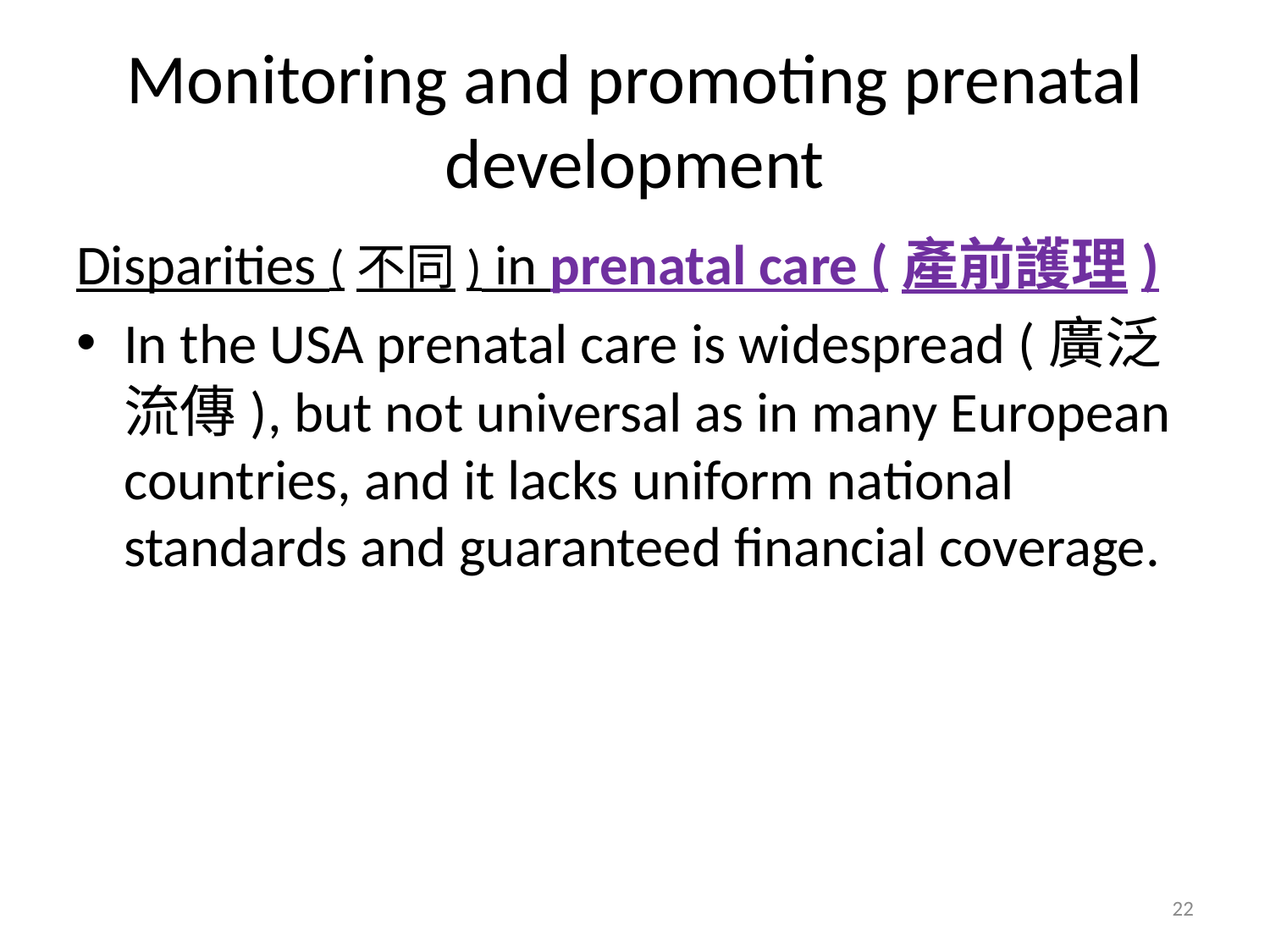

# Monitoring and promoting prenatal development
Disparities (不同) in prenatal care (產前護理)
In the USA prenatal care is widespread (廣泛流傳), but not universal as in many European countries, and it lacks uniform national standards and guaranteed financial coverage.

22